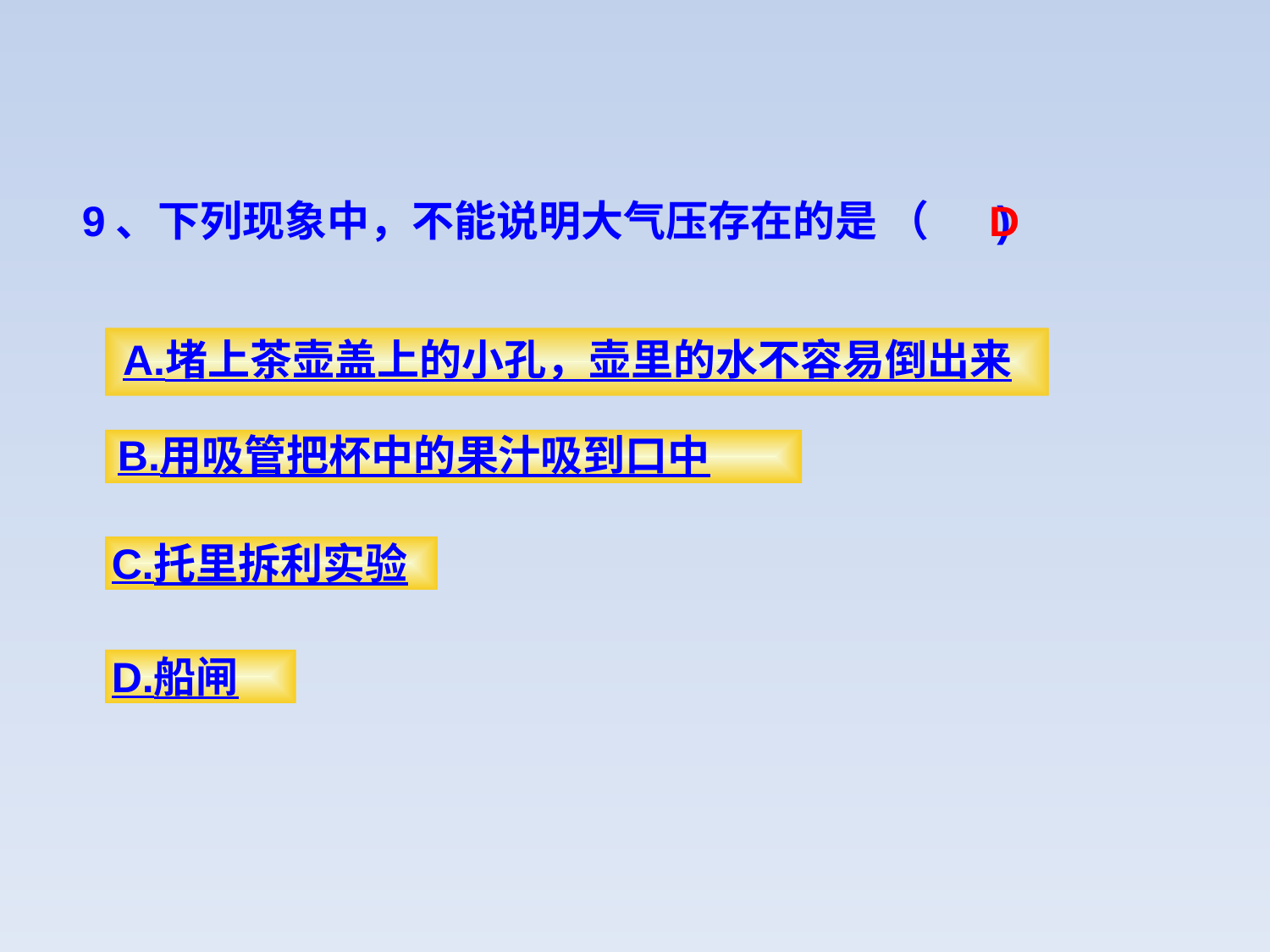

9、下列现象中，不能说明大气压存在的是 （      )
D
A.堵上茶壶盖上的小孔，壶里的水不容易倒出来

B.用吸管把杯中的果汁吸到口中

C.托里拆利实验

D.船闸